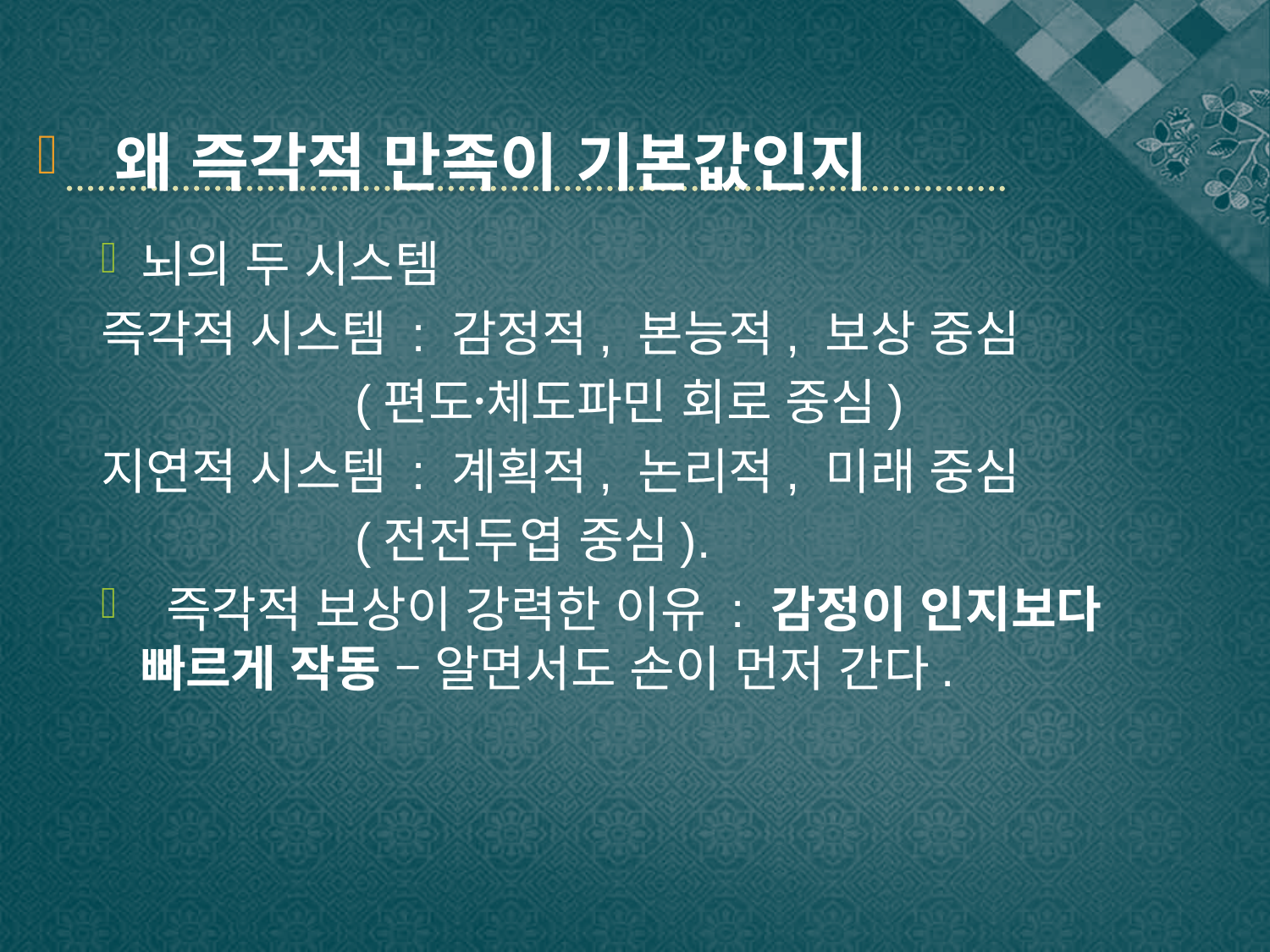

왜 즉각적 만족이 기본값인지

뇌의 두 시스템
즉각적 시스템 : 감정적, 본능적, 보상 중심
		(편도체〮도파민 회로 중심)
지연적 시스템 : 계획적, 논리적, 미래 중심
		(전전두엽 중심).
 즉각적 보상이 강력한 이유 : 감정이 인지보다 빠르게 작동 – 알면서도 손이 먼저 간다.